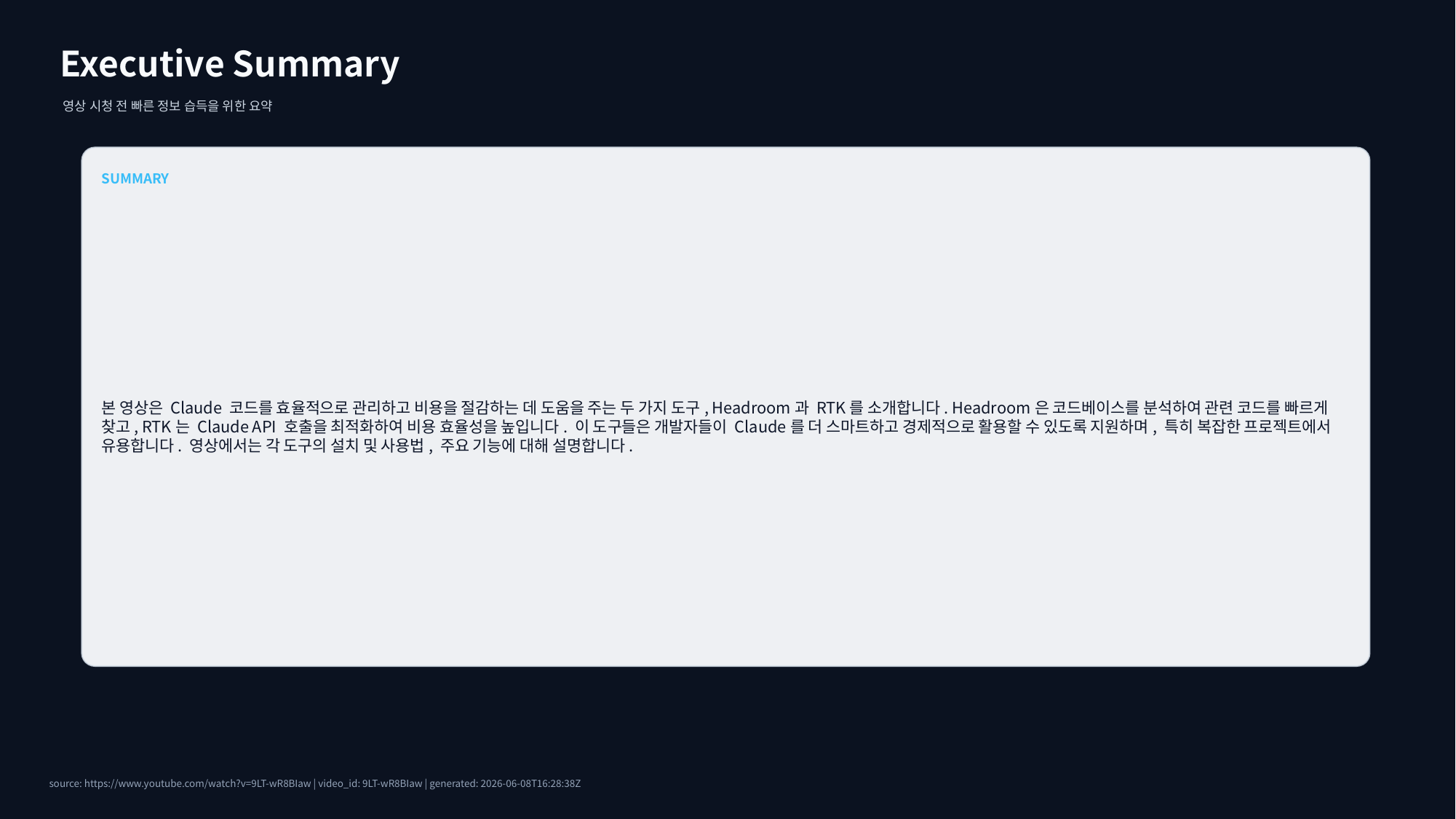

Executive Summary
영상 시청 전 빠른 정보 습득을 위한 요약

SUMMARY
본 영상은 Claude 코드를 효율적으로 관리하고 비용을 절감하는 데 도움을 주는 두 가지 도구, Headroom과 RTK를 소개합니다. Headroom은 코드베이스를 분석하여 관련 코드를 빠르게 찾고, RTK는 Claude API 호출을 최적화하여 비용 효율성을 높입니다. 이 도구들은 개발자들이 Claude를 더 스마트하고 경제적으로 활용할 수 있도록 지원하며, 특히 복잡한 프로젝트에서 유용합니다. 영상에서는 각 도구의 설치 및 사용법, 주요 기능에 대해 설명합니다.
source: https://www.youtube.com/watch?v=9LT-wR8BIaw | video_id: 9LT-wR8BIaw | generated: 2026-06-08T16:28:38Z